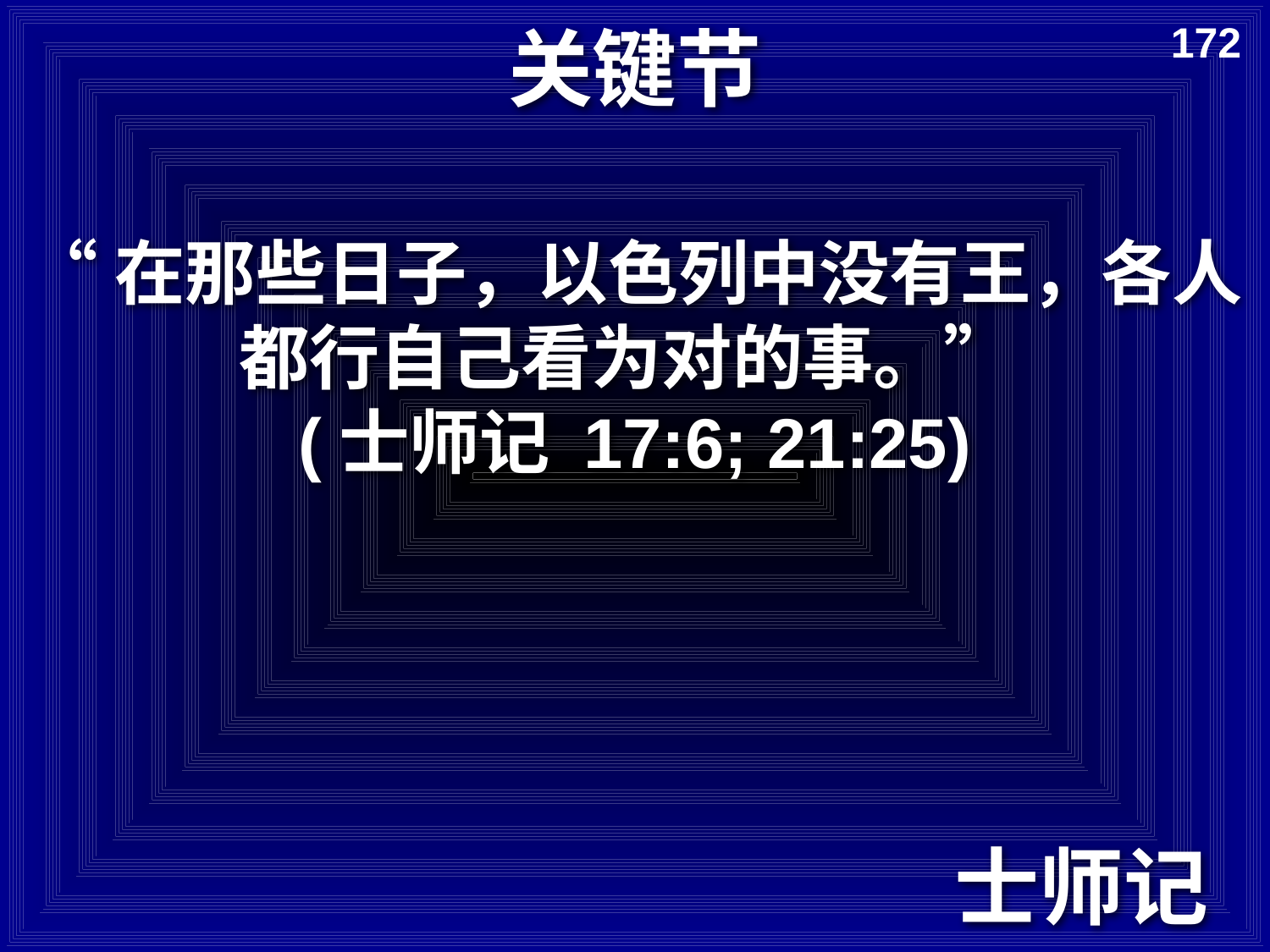

# 关键节
172

“在那些日子，以色列中没有王，各人都行自己看为对的事。”
(士师记 17:6; 21:25)
士师记